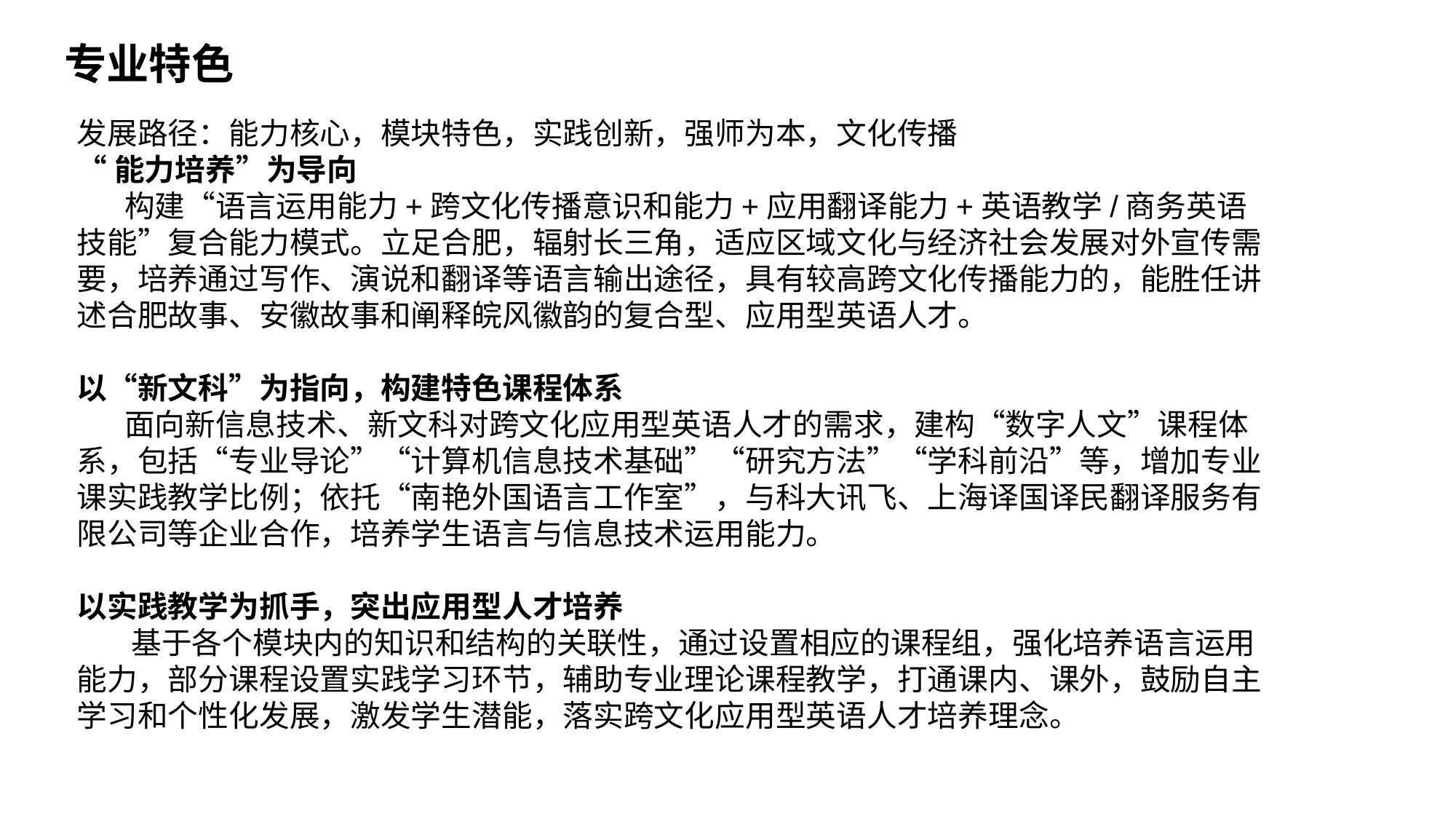

专业特色

发展路径：能力核心，模块特色，实践创新，强师为本，文化传播
“能力培养”为导向
      构建“语言运用能力+跨文化传播意识和能力+应用翻译能力+英语教学/商务英语技能”复合能力模式。立足合肥，辐射长三角，适应区域文化与经济社会发展对外宣传需要，培养通过写作、演说和翻译等语言输出途径，具有较高跨文化传播能力的，能胜任讲述合肥故事、安徽故事和阐释皖风徽韵的复合型、应用型英语人才。
以“新文科”为指向，构建特色课程体系
      面向新信息技术、新文科对跨文化应用型英语人才的需求，建构“数字人文”课程体系，包括“专业导论”“计算机信息技术基础”“研究方法”“学科前沿”等，增加专业课实践教学比例；依托“南艳外国语言工作室”，与科大讯飞、上海译国译民翻译服务有限公司等企业合作，培养学生语言与信息技术运用能力。
以实践教学为抓手，突出应用型人才培养
       基于各个模块内的知识和结构的关联性，通过设置相应的课程组，强化培养语言运用能力，部分课程设置实践学习环节，辅助专业理论课程教学，打通课内、课外，鼓励自主学习和个性化发展，激发学生潜能，落实跨文化应用型英语人才培养理念。